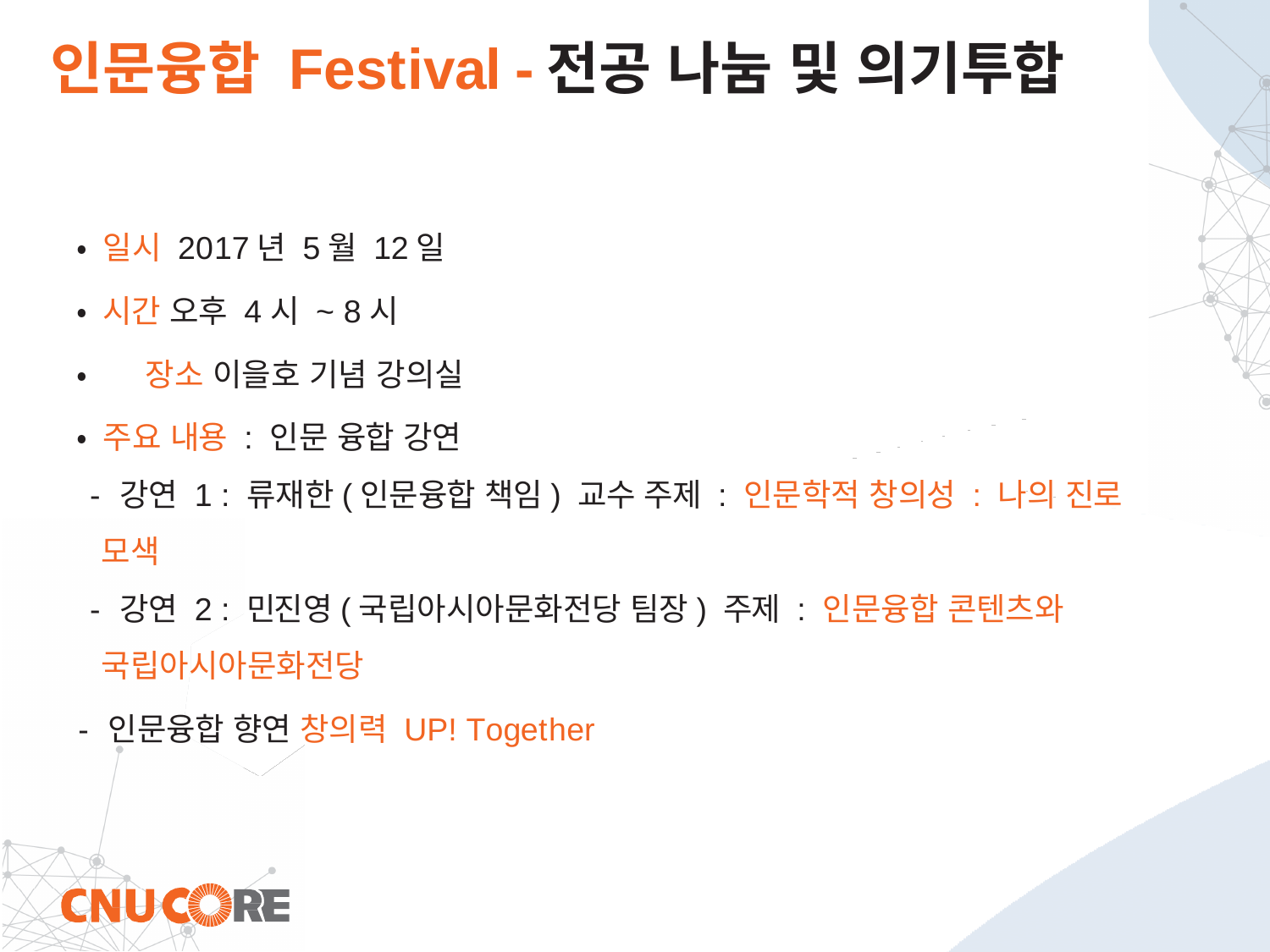

# 인문융합 Festival -전공 나눔 및 의기투합
•일시 2017년 5월 12일
•시간 오후 4시 ~ 8시
•   장소 이을호 기념 강의실
•주요 내용 : 인문 융합 강연
- 강연 1 : 류재한(인문융합 책임) 교수 주제 : 인문학적 창의성 : 나의 진로 모색
- 강연 2 : 민진영(국립아시아문화전당 팀장) 주제 : 인문융합 콘텐츠와 국립아시아문화전당
- 인문융합 향연 창의력 UP! Together